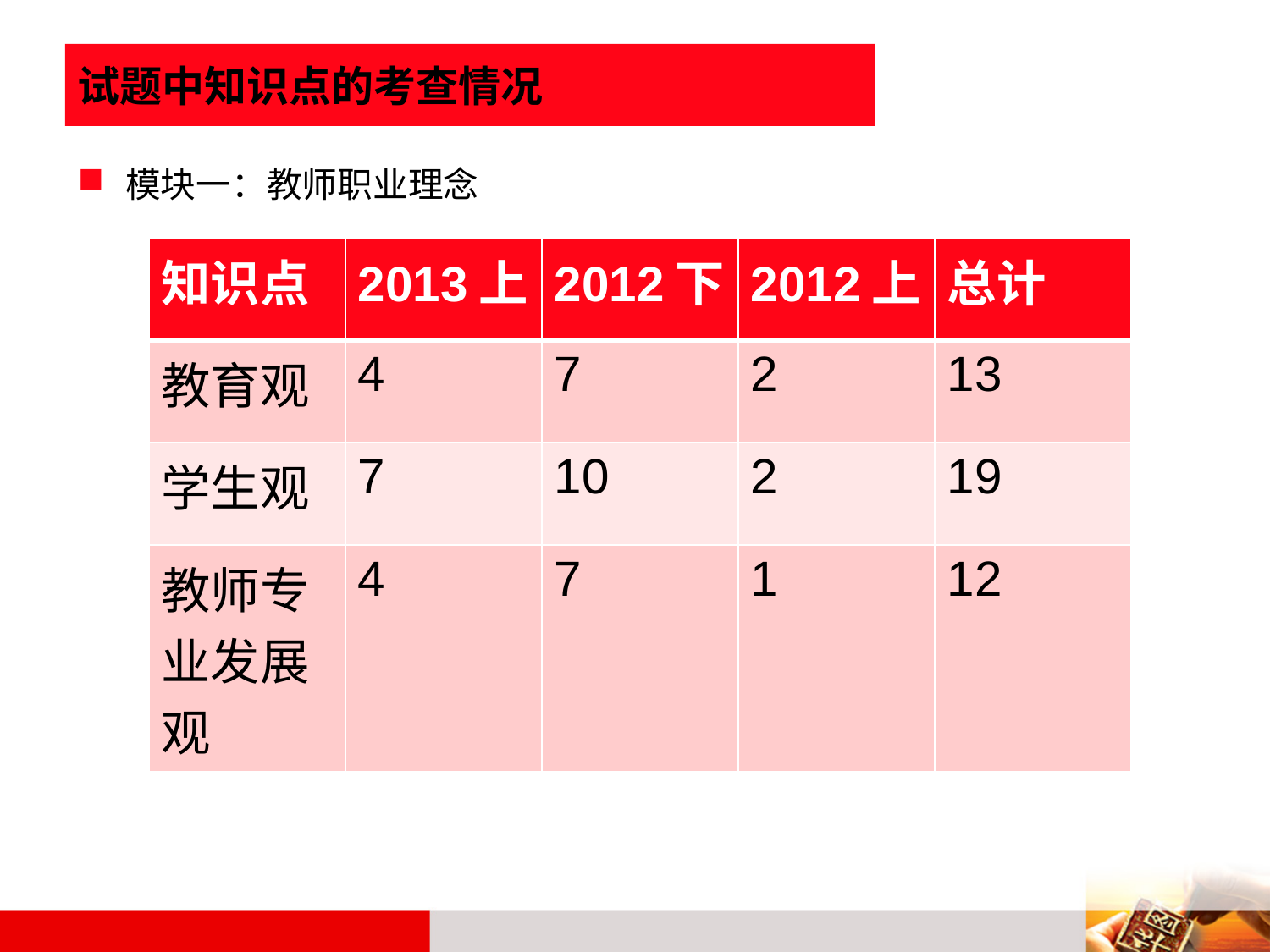

# 试题中知识点的考查情况
模块一：教师职业理念

| 知识点 | 2013上 | 2012下 | 2012上 | 总计 |
| --- | --- | --- | --- | --- |
| 教育观 | 4 | 7 | 2 | 13 |
| 学生观 | 7 | 10 | 2 | 19 |
| 教师专业发展观 | 4 | 7 | 1 | 12 |